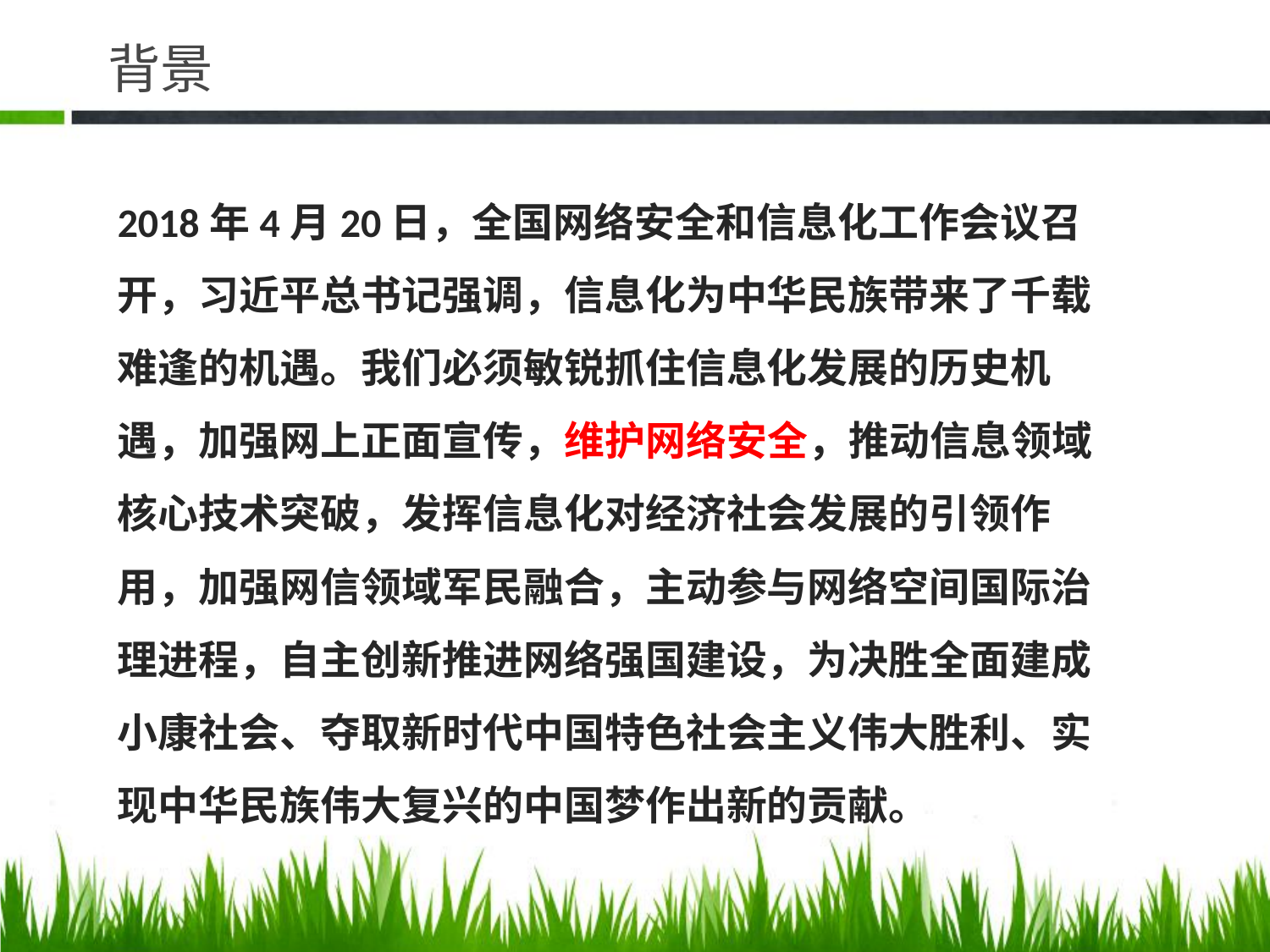

# 背景
2018年4月20日，全国网络安全和信息化工作会议召开，习近平总书记强调，信息化为中华民族带来了千载难逢的机遇。我们必须敏锐抓住信息化发展的历史机遇，加强网上正面宣传，维护网络安全，推动信息领域核心技术突破，发挥信息化对经济社会发展的引领作用，加强网信领域军民融合，主动参与网络空间国际治理进程，自主创新推进网络强国建设，为决胜全面建成小康社会、夺取新时代中国特色社会主义伟大胜利、实现中华民族伟大复兴的中国梦作出新的贡献。